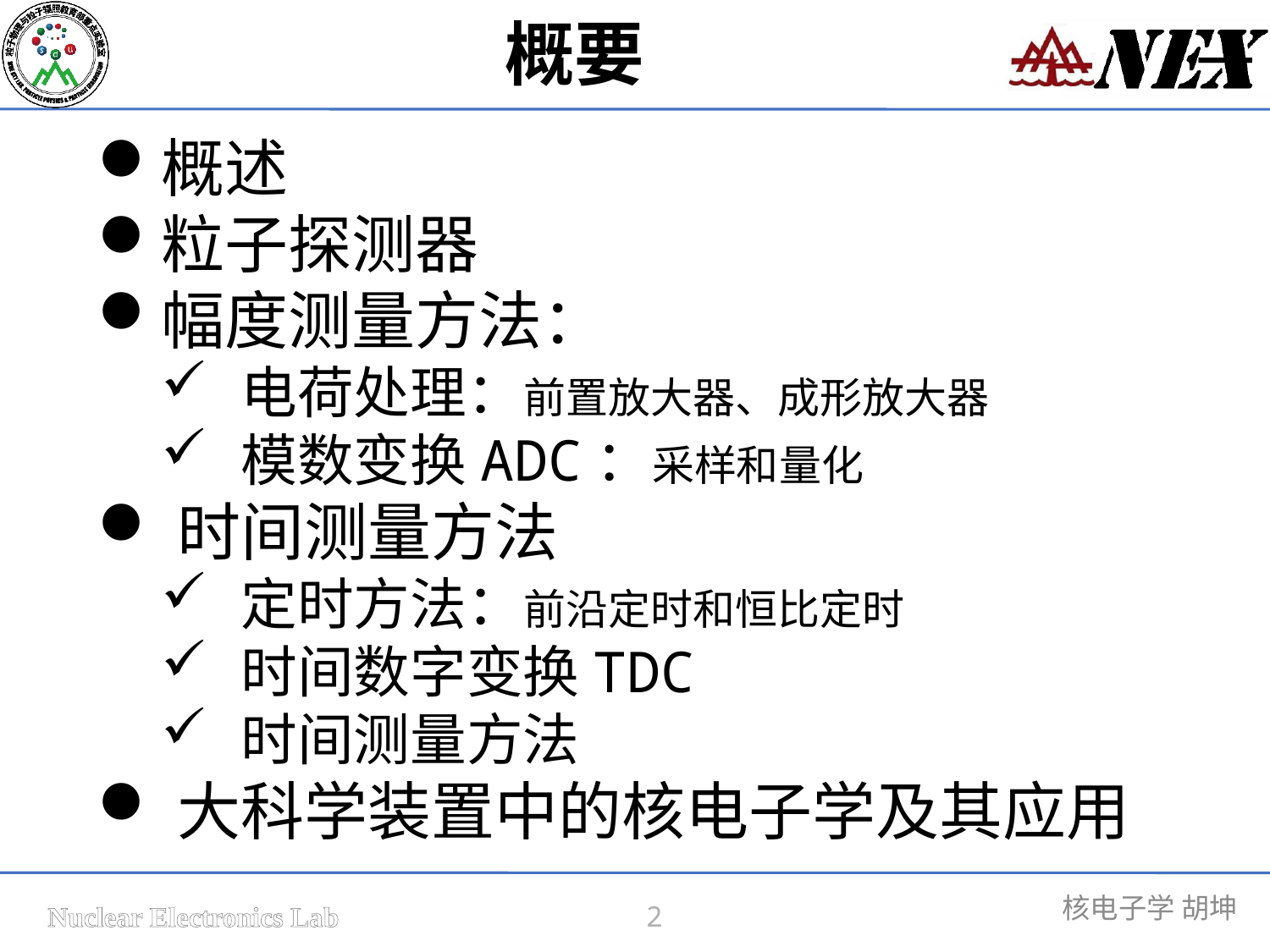

概要
概述
粒子探测器
幅度测量方法：
电荷处理：前置放大器、成形放大器
模数变换ADC：采样和量化
时间测量方法
定时方法：前沿定时和恒比定时
时间数字变换TDC
时间测量方法
大科学装置中的核电子学及其应用

2